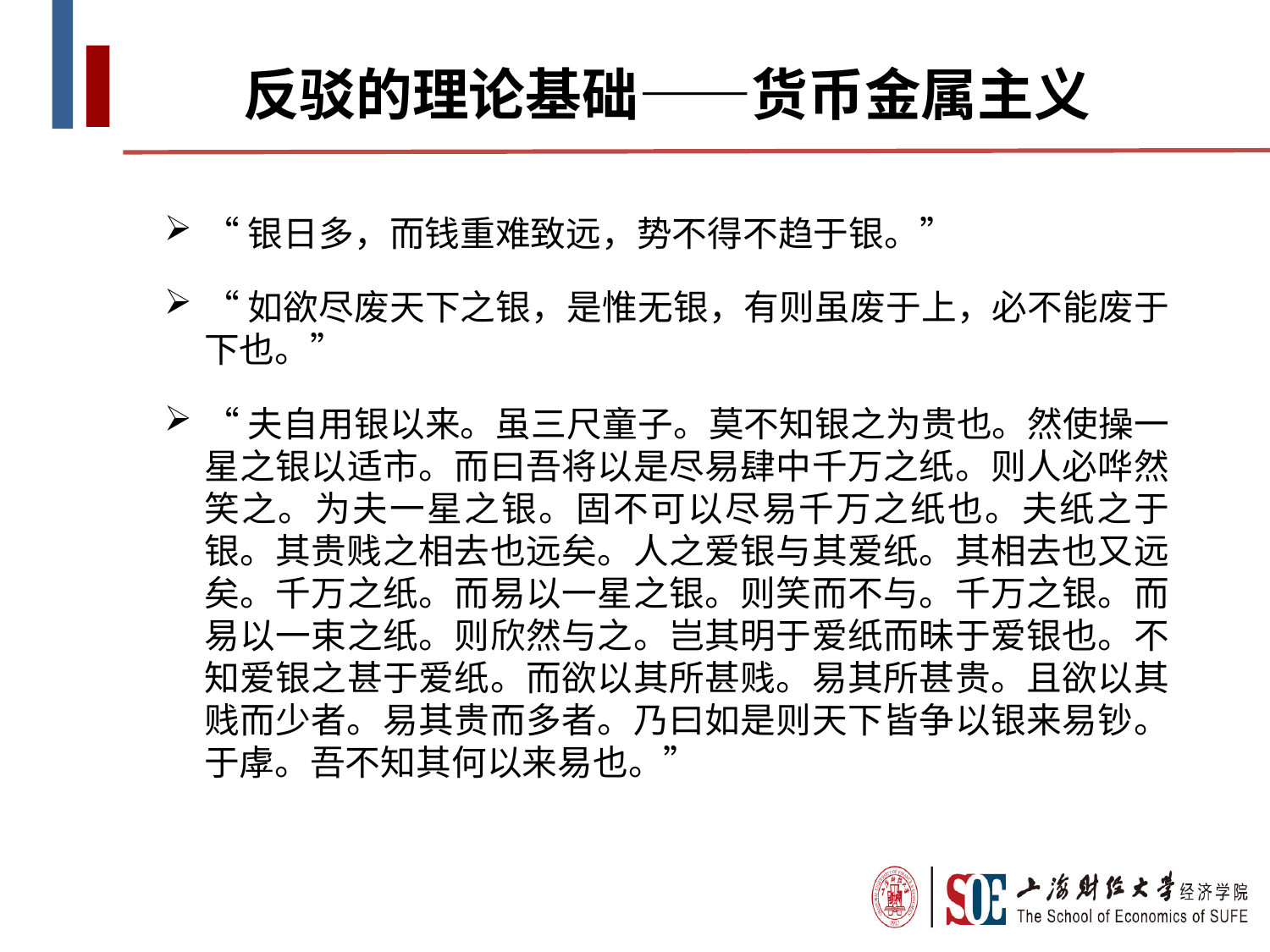

反驳的理论基础——货币金属主义

“银日多，而钱重难致远，势不得不趋于银。”
“如欲尽废天下之银，是惟无银，有则虽废于上，必不能废于下也。”
“夫自用银以来。虽三尺童子。莫不知银之为贵也。然使操一星之银以适市。而曰吾将以是尽易肆中千万之纸。则人必哗然笑之。为夫一星之银。固不可以尽易千万之纸也。夫纸之于银。其贵贱之相去也远矣。人之爱银与其爱纸。其相去也又远矣。千万之纸。而易以一星之银。则笑而不与。千万之银。而易以一束之纸。则欣然与之。岂其明于爱纸而昧于爱银也。不知爱银之甚于爱纸。而欲以其所甚贱。易其所甚贵。且欲以其贱而少者。易其贵而多者。乃曰如是则天下皆争以银来易钞。于虖。吾不知其何以来易也。”